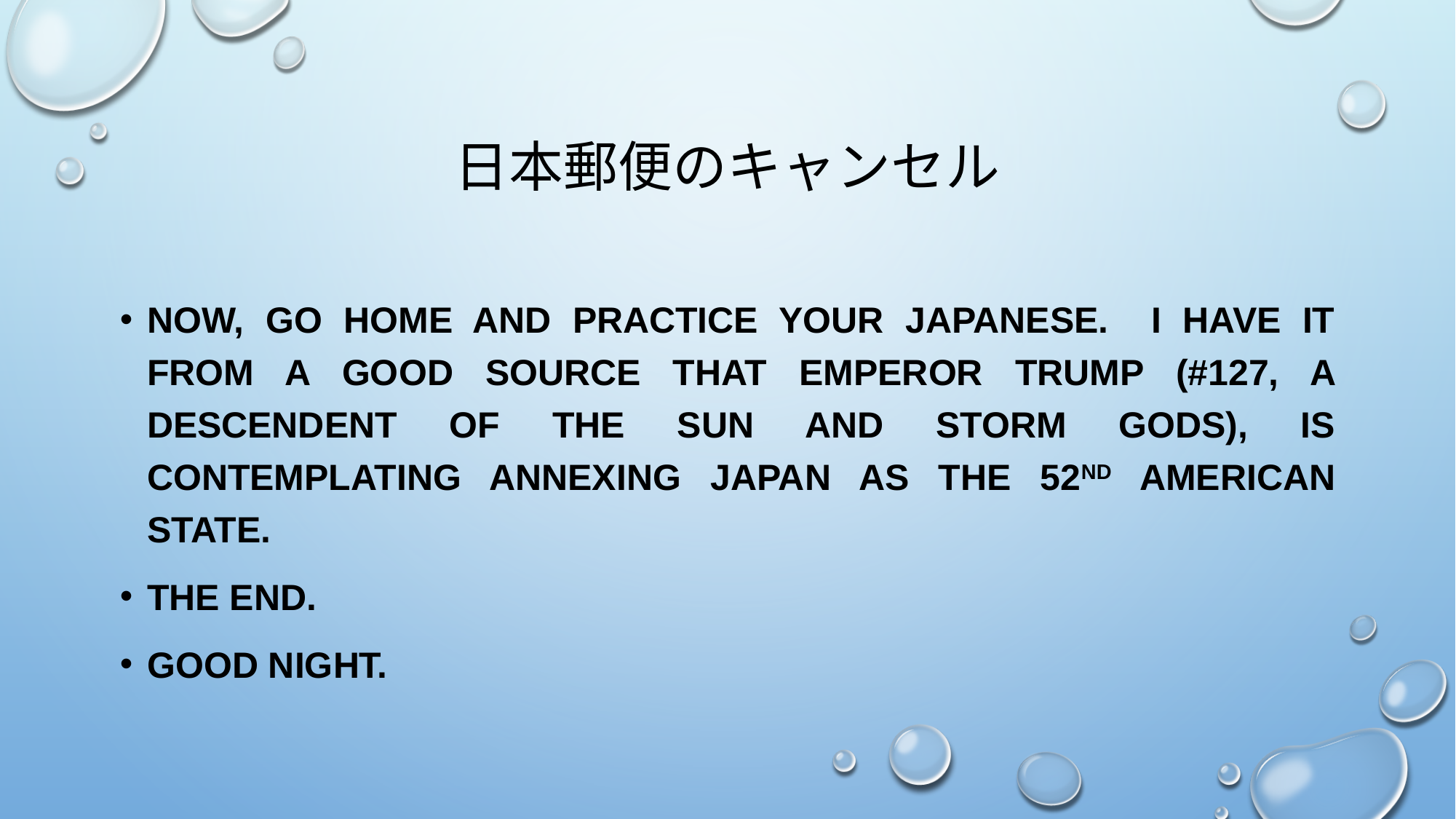

# 日本郵便のキャンセル
Now, Go Home and Practice your Japanese.  I have it from a good source that Emperor Trump (#127, A Descendent of the Sun and storm gods), is contemplating annexing Japan as the 52nd American state.
The end.
Good Night.